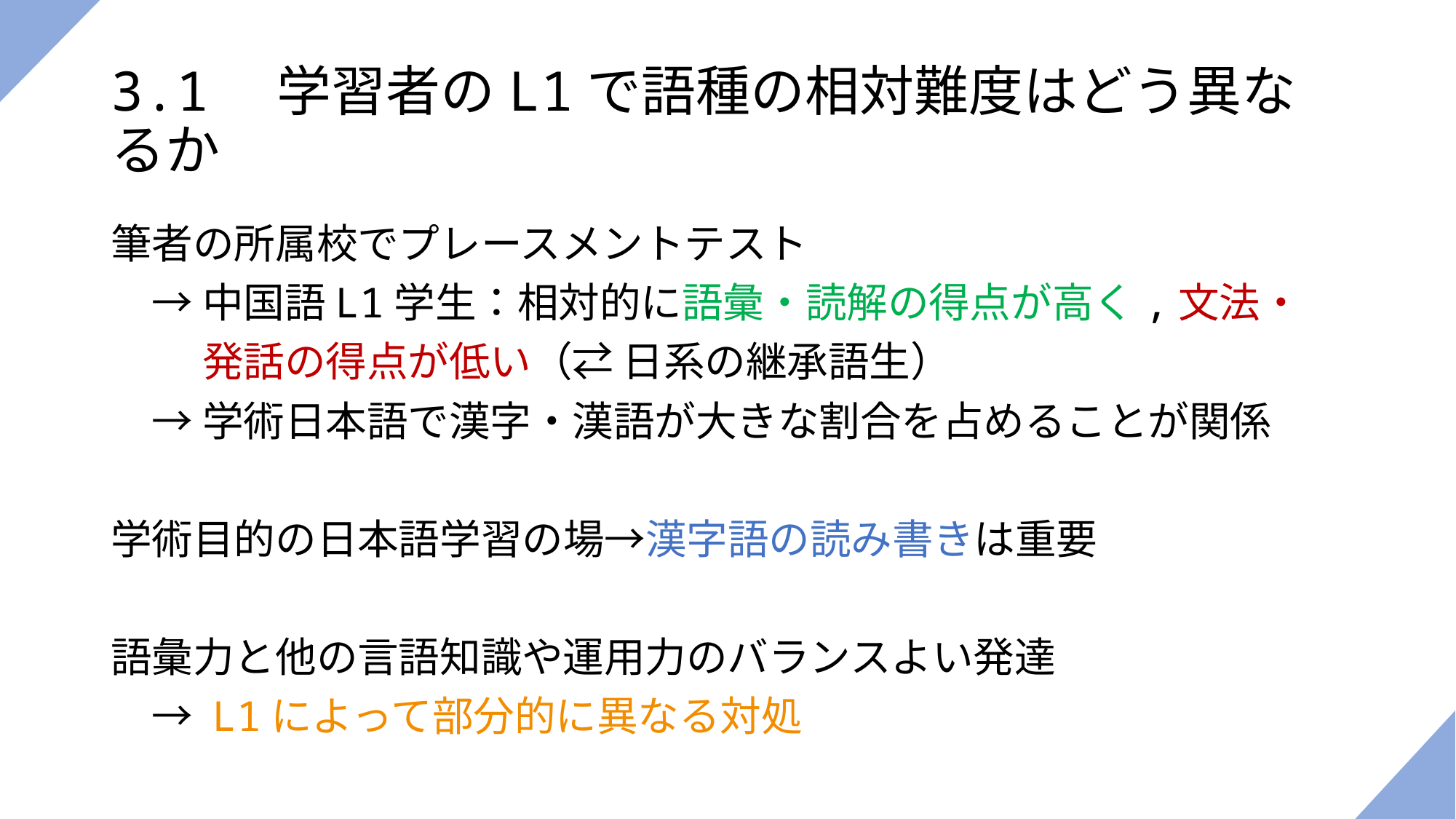

# 3.1　学習者のL1で語種の相対難度はどう異なるか
筆者の所属校でプレースメントテスト
　→ 中国語L1学生：相対的に語彙・読解の得点が高く,文法・
　　 発話の得点が低い（⇄ 日系の継承語生）
　→ 学術日本語で漢字・漢語が大きな割合を占めることが関係

学術目的の日本語学習の場→漢字語の読み書きは重要

語彙力と他の言語知識や運用力のバランスよい発達
　→ L1によって部分的に異なる対処